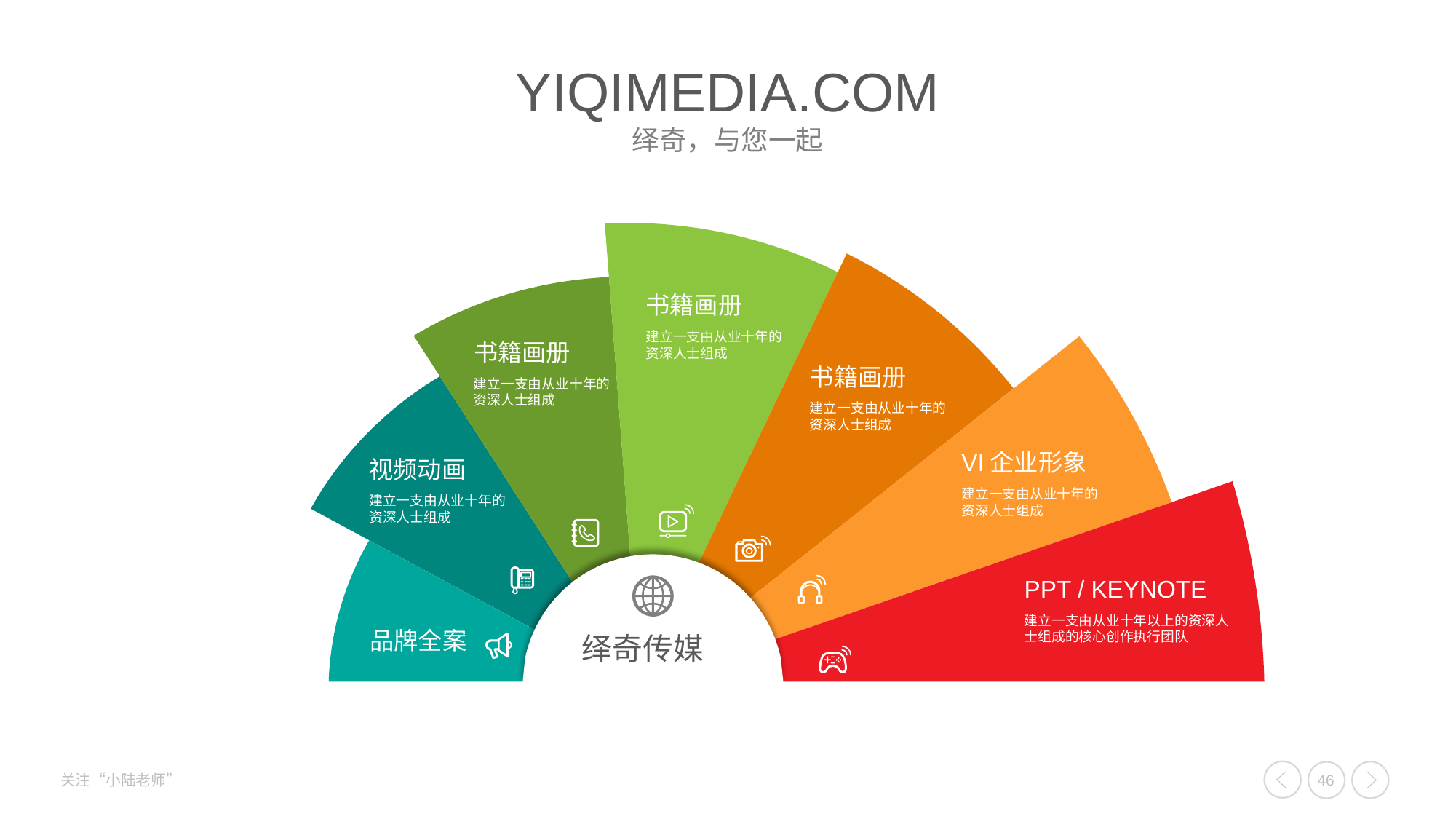

书籍画册
建立一支由从业十年的资深人士组成
书籍画册

书籍画册
建立一支由从业十年的资深人士组成

建立一支由从业十年的资深人士组成
VI企业形象
视频动画
建立一支由从业十年的资深人士组成

建立一支由从业十年的资深人士组成

PPT / KEYNOTE

建立一支由从业十年以上的资深人士组成的核心创作执行团队
品牌全案
绎奇传媒